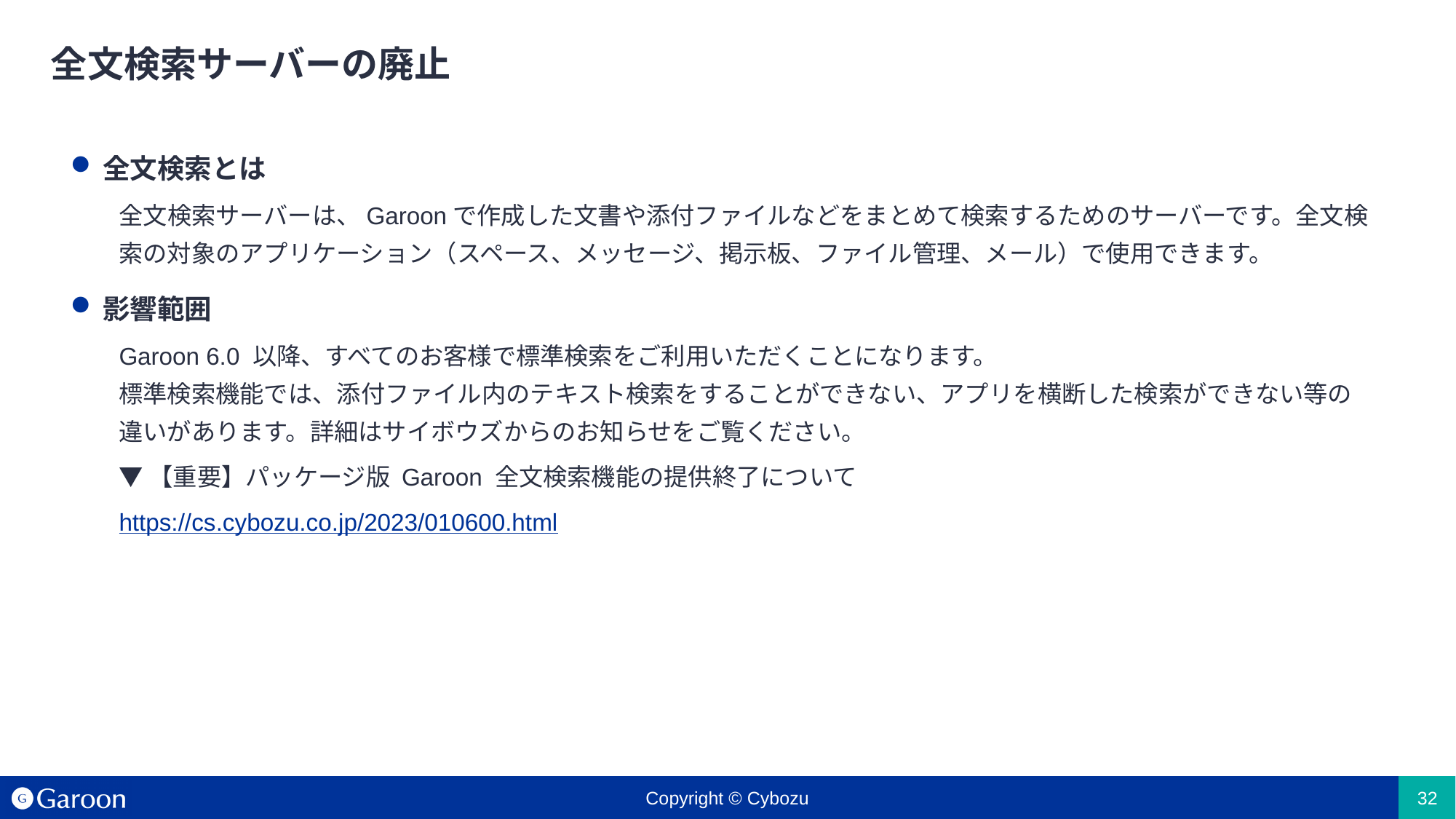

# 全文検索サーバーの廃止
全文検索とは
全文検索サーバーは、Garoonで作成した文書や添付ファイルなどをまとめて検索するためのサーバーです。全文検索の対象のアプリケーション（スペース、メッセージ、掲示板、ファイル管理、メール）で使用できます。
影響範囲
Garoon 6.0 以降、すべてのお客様で標準検索をご利用いただくことになります。​
標準検索機能では、添付ファイル内のテキスト検索をすることができない、アプリを横断した検索ができない等の
​違いがあります。​詳細はサイボウズからのお知らせをご覧ください。
▼【重要】パッケージ版 Garoon 全文検索機能の提供終了について
https://cs.cybozu.co.jp/2023/010600.html